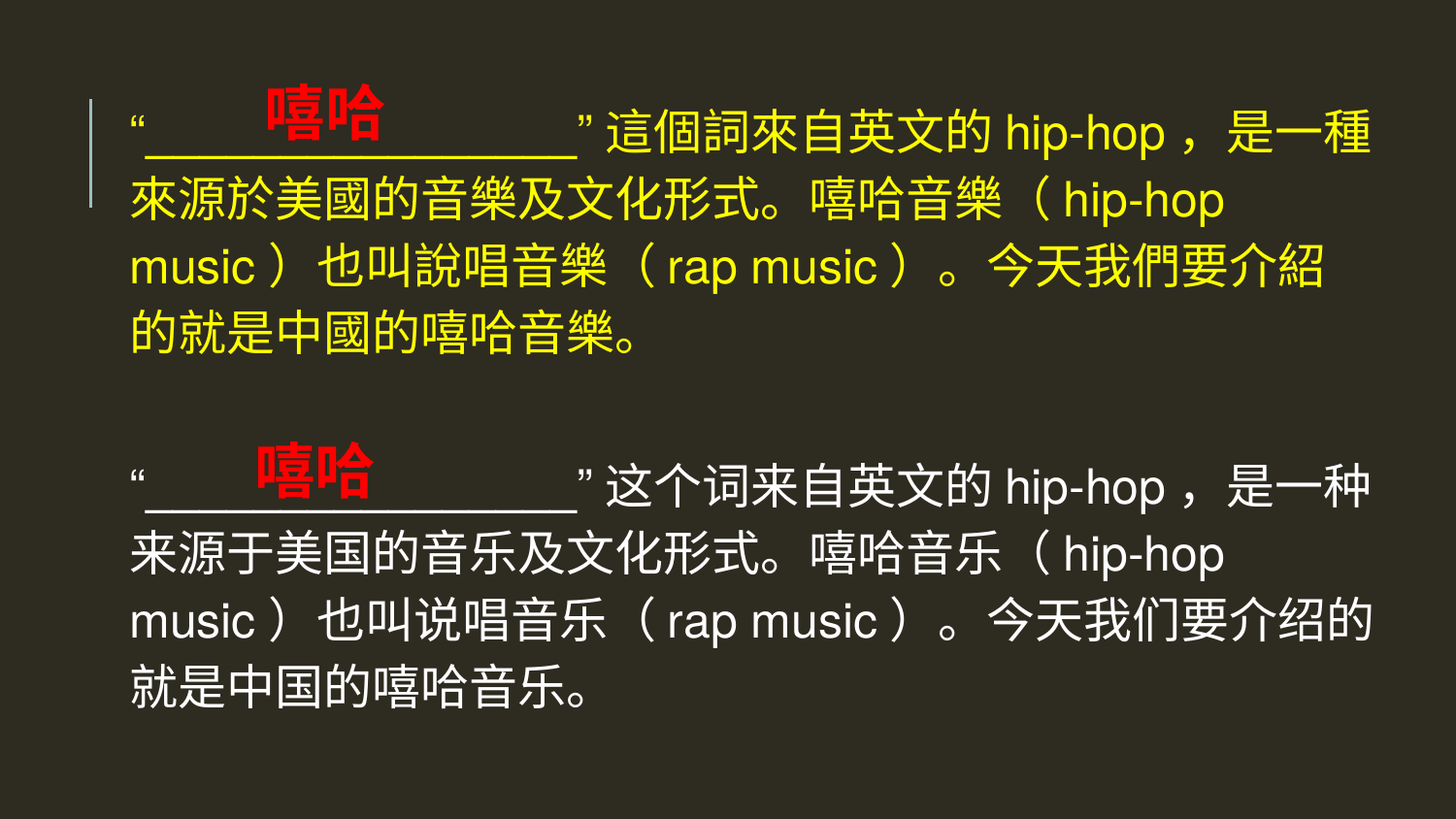

嘻哈
“________________”這個詞來自英文的hip-hop，是一種來源於美國的音樂及文化形式。嘻哈音樂（hip-hop music）也叫說唱音樂（rap music）。今天我們要介紹的就是中國的嘻哈音樂。

嘻哈
“________________”这个词来自英文的hip-hop，是一种来源于美国的音乐及文化形式。嘻哈音乐（hip-hop music）也叫说唱音乐（rap music）。今天我们要介绍的就是中国的嘻哈音乐。